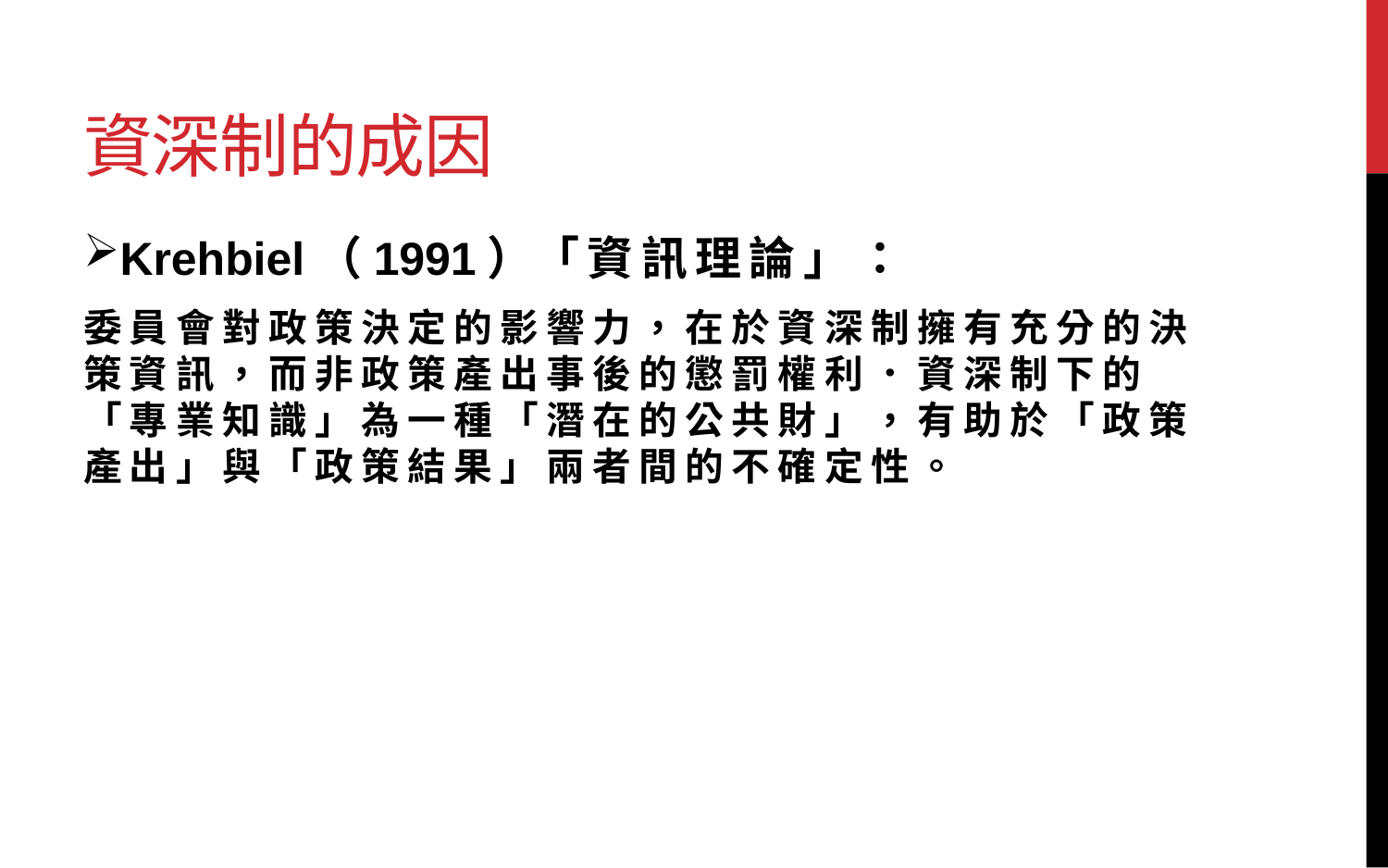

# 資深制的成因
Krehbiel（1991）「資訊理論」：
委員會對政策決定的影響力，在於資深制擁有充分的決策資訊，而非政策產出事後的懲罰權利．資深制下的「專業知識」為一種「潛在的公共財」，有助於「政策產出」與「政策結果」兩者間的不確定性。